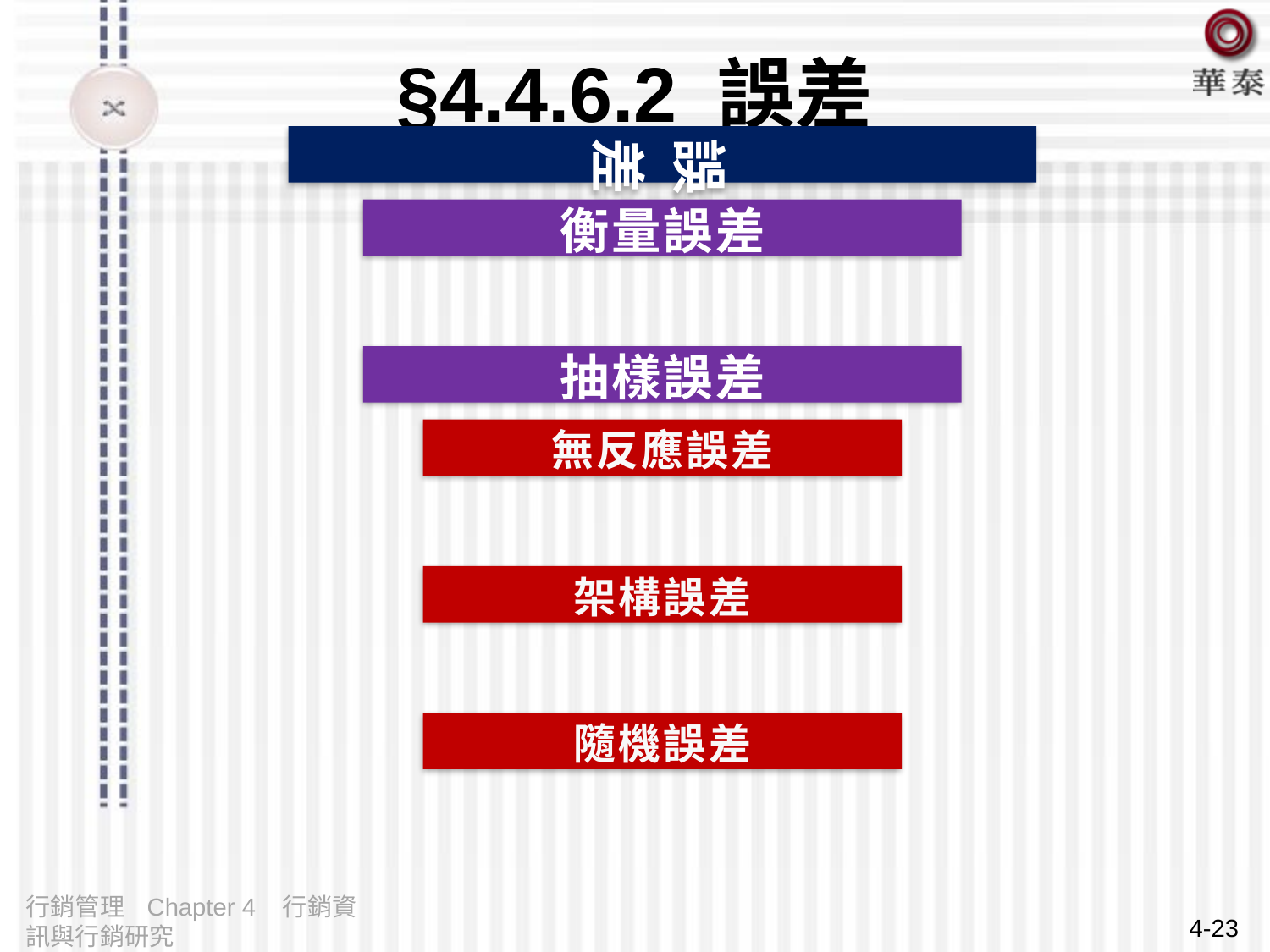

# §4.4.6.2 誤差
誤差
衡量誤差
抽樣誤差
隨機誤差
無反應誤差
架構誤差
行銷管理   Chapter 4   行銷資訊與行銷研究
4-23